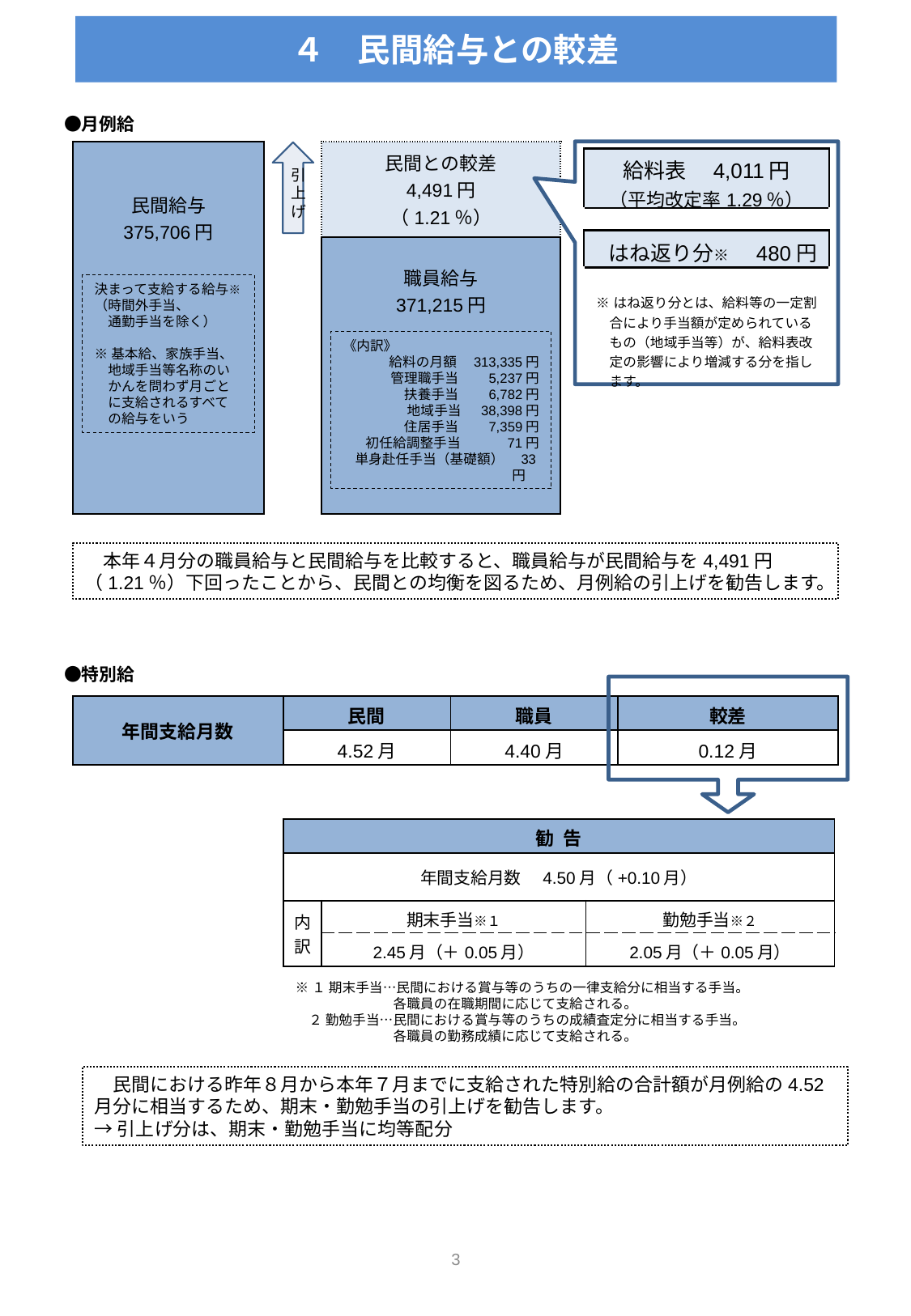

# ４　民間給与との較差
　●月例給
| 民間給与 375,706円 |  | 民間との較差 4,491円 （1.21％） |
| --- | --- | --- |
|  |  | 職員給与 371,215円 |

引上げ
| 給料表　4,011円 （平均改定率1.29％） |
| --- |
|  |
| はね返り分※　480円 |
| ※はね返り分とは、給料等の一定割 　合により手当額が定められている 　もの（地域手当等）が、給料表改 　定の影響により増減する分を指し 　ます。 |
決まって支給する給与※
（時間外手当、
　通勤手当を除く）

※基本給、家族手当、
　地域手当等名称のい
　かんを問わず月ごと
　に支給されるすべて
　の給与をいう
《内訳》
　給料の月額　313,335円
　管理職手当　　5,237円
　扶養手当　　6,782円
　地域手当　 38,398円
　住居手当　　7,359円
　初任給調整手当　 　　71円
単身赴任手当（基礎額）　33円
（勧告実施前）
（勧告実施前）
　本年４月分の職員給与と民間給与を比較すると、職員給与が民間給与を4,491円（1.21％）下回ったことから、民間との均衡を図るため、月例給の引上げを勧告します。
　●特別給

| 年間支給月数 | 民間 | 職員 | 較差 |
| --- | --- | --- | --- |
|  | 4.52月 | 4.40月 | 0.12月 |
| 勧 告 | 勧告 |  |
| --- | --- | --- |
| 年間支給月数　4.50月（+0.10月） | 年間支給月数 |  |
| 内訳 | 期末手当※１ | 勤勉手当※２ |
|  | 2.45月（＋0.05月） | 2.05月（＋0.05月） |
※１ 期末手当…民間における賞与等のうちの一律支給分に相当する手当。
　　　　　　　 各職員の在職期間に応じて支給される。
　２ 勤勉手当…民間における賞与等のうちの成績査定分に相当する手当。
　　　　　　　 各職員の勤務成績に応じて支給される。
　民間における昨年８月から本年７月までに支給された特別給の合計額が月例給の4.52月分に相当するため、期末・勤勉手当の引上げを勧告します。
→引上げ分は、期末・勤勉手当に均等配分
3